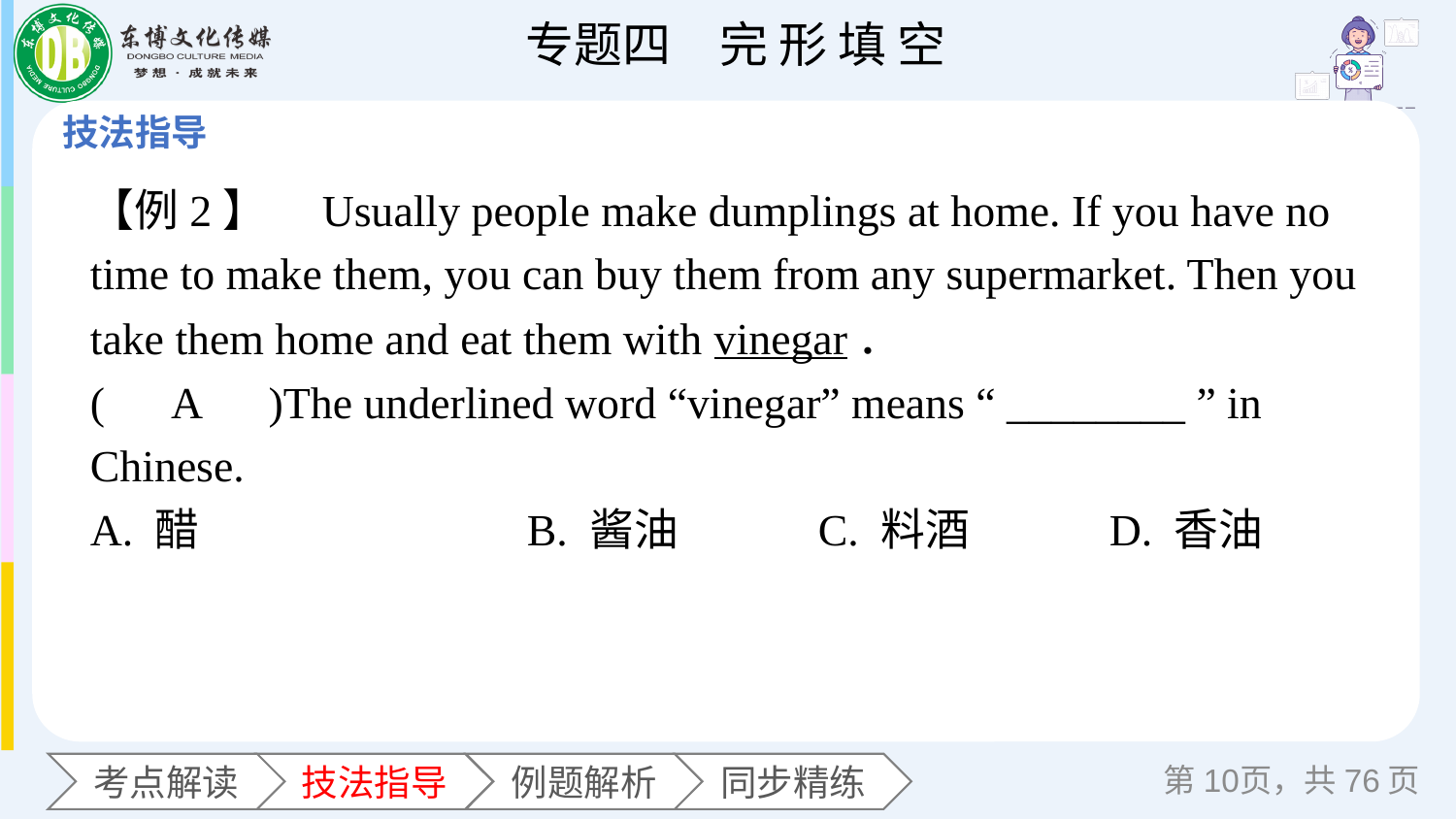

【例2】　Usually people make dumplings at home. If you have no time to make them, you can buy them from any supermarket. Then you take them home and eat them with vinegar．
(　A　)The underlined word “vinegar” means “ ________ ” in Chinese.
A. 醋    		B. 酱油    	C. 料酒    	D. 香油
第10页，共76页